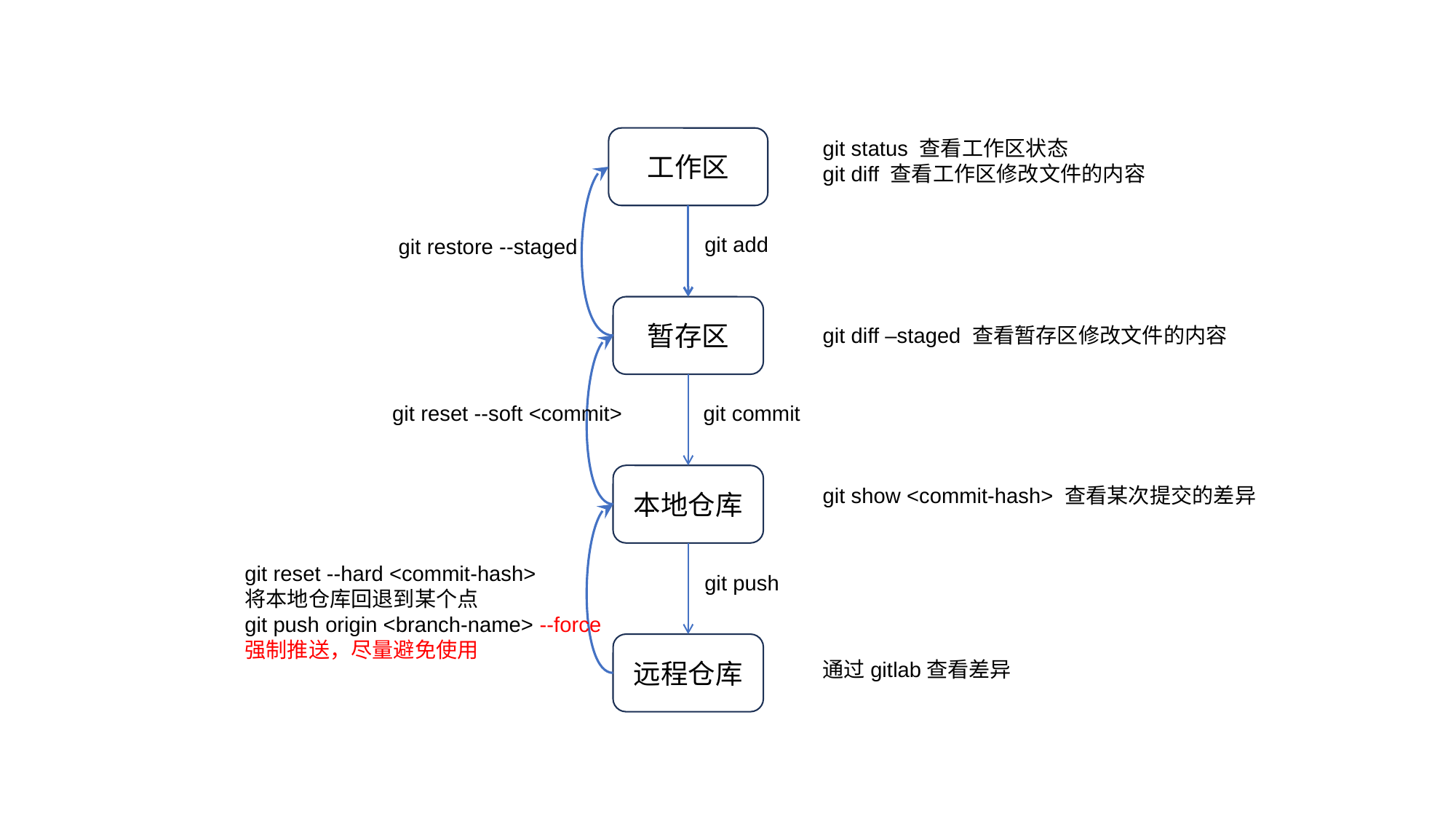

工作区
git status 查看工作区状态
git diff 查看工作区修改文件的内容
git add
git restore --staged
暂存区
git diff –staged 查看暂存区修改文件的内容
git reset --soft <commit>
git commit
本地仓库
git show <commit-hash> 查看某次提交的差异
git reset --hard <commit-hash>
将本地仓库回退到某个点
git push origin <branch-name> --force
强制推送，尽量避免使用
git push
远程仓库
通过gitlab查看差异